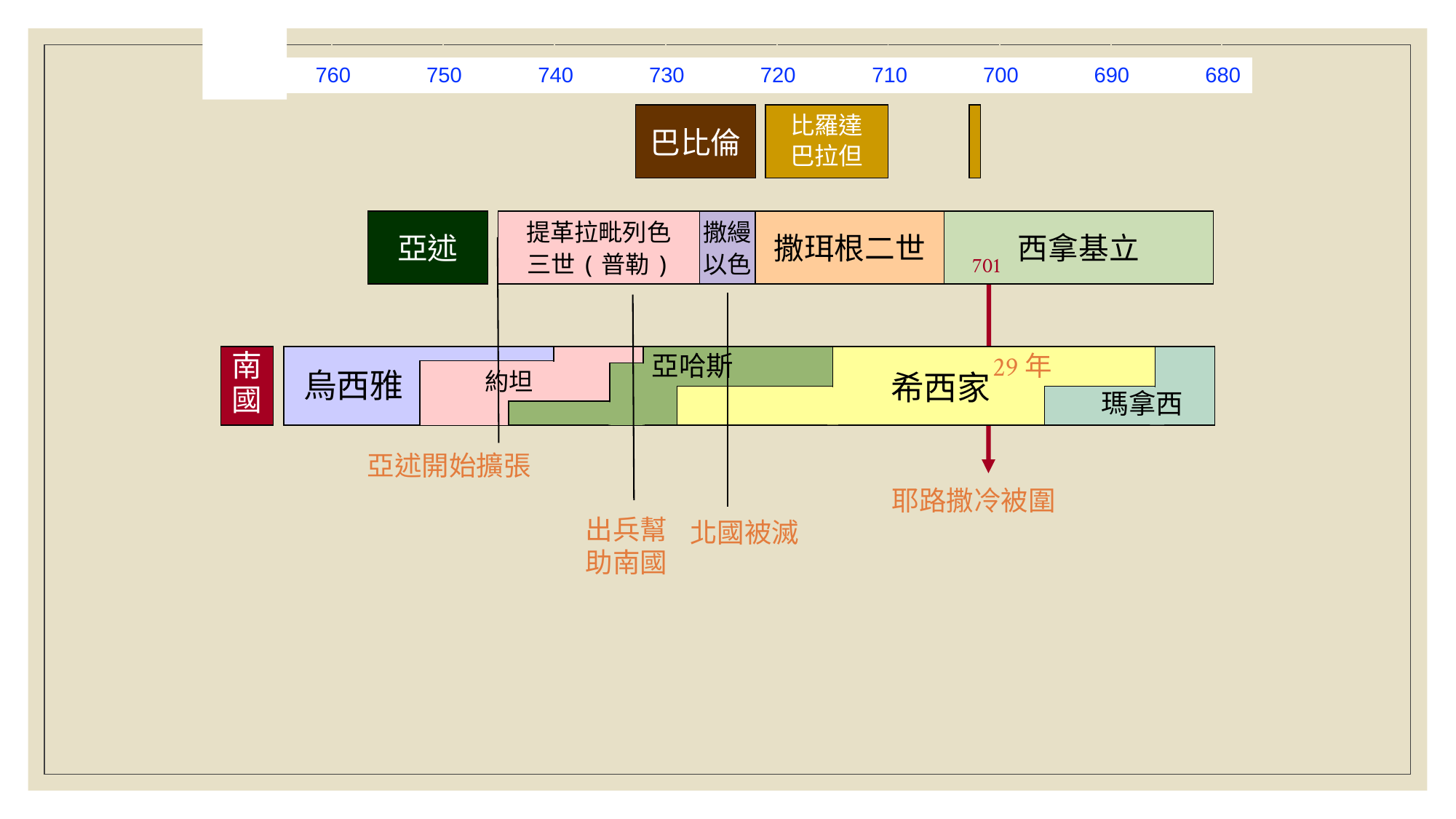

|  |  |  |  |  |  |  |  |  |
| --- | --- | --- | --- | --- | --- | --- | --- | --- |
| 760 | 750 | 740 | 730 | 720 | 710 | 700 | 690 | 680 |
| --- | --- | --- | --- | --- | --- | --- | --- | --- |
比羅達
巴拉但

巴比倫
提革拉毗列色
三世(普勒)
撒縵
以色
撒珥根二世
西拿基立
亞述
701

亞哈斯
南
國

29年
烏西雅
約坦

希西家

瑪拿西

亞述開始擴張
耶路撒冷被圍
出兵幫助南國
北國被滅